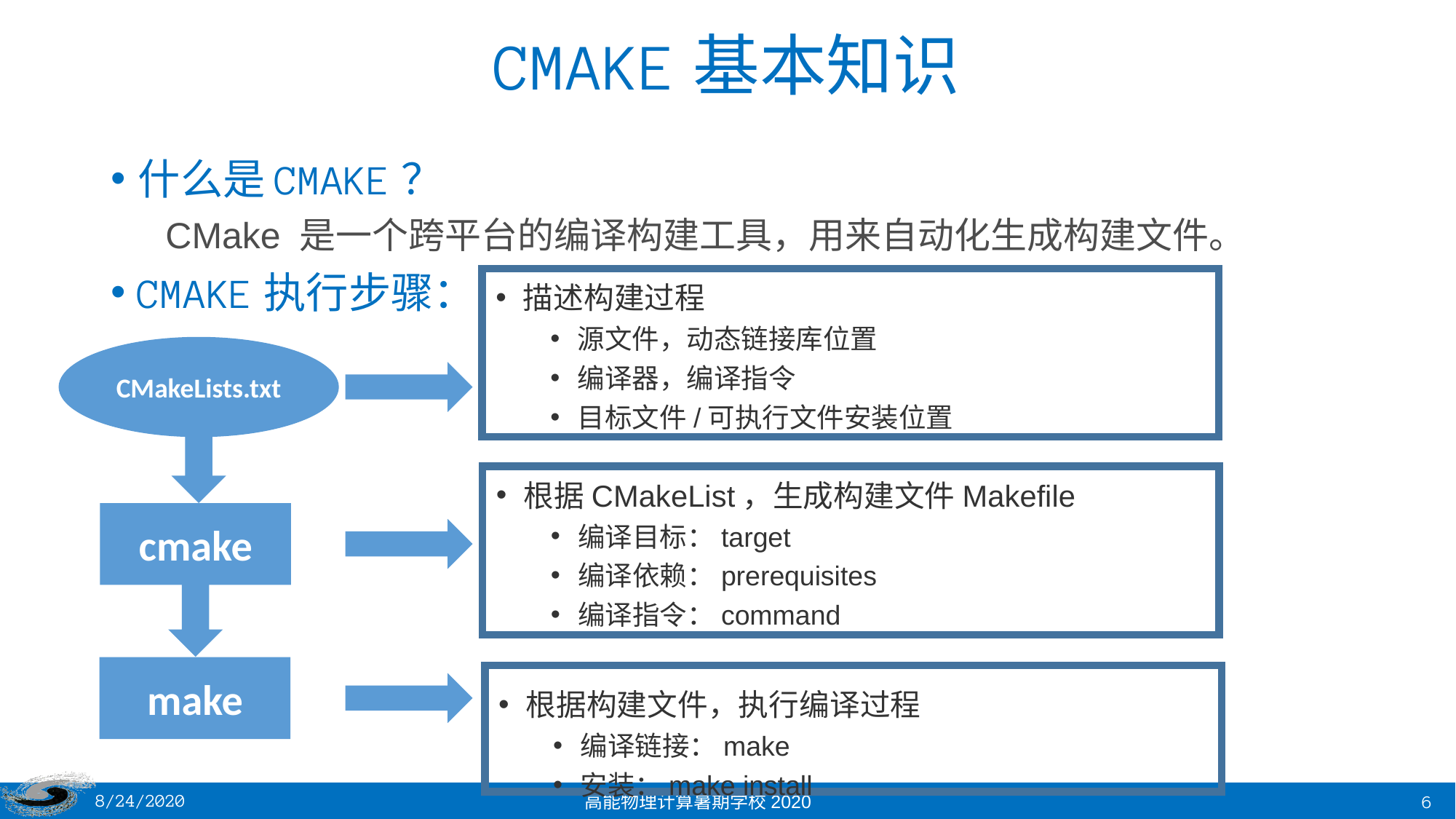

# CMAKE基本知识
什么是CMAKE？
CMake 是一个跨平台的编译构建工具，用来自动化生成构建文件。
CMAKE执行步骤：
描述构建过程
源文件，动态链接库位置
编译器，编译指令
目标文件/可执行文件安装位置

CMakeLists.txt

根据CMakeList，生成构建文件Makefile
编译目标：target
编译依赖：prerequisites
编译指令：command

cmake

make

根据构建文件，执行编译过程
编译链接：make
安装：make install

高能物理计算暑期学校2020
8/24/2020
6